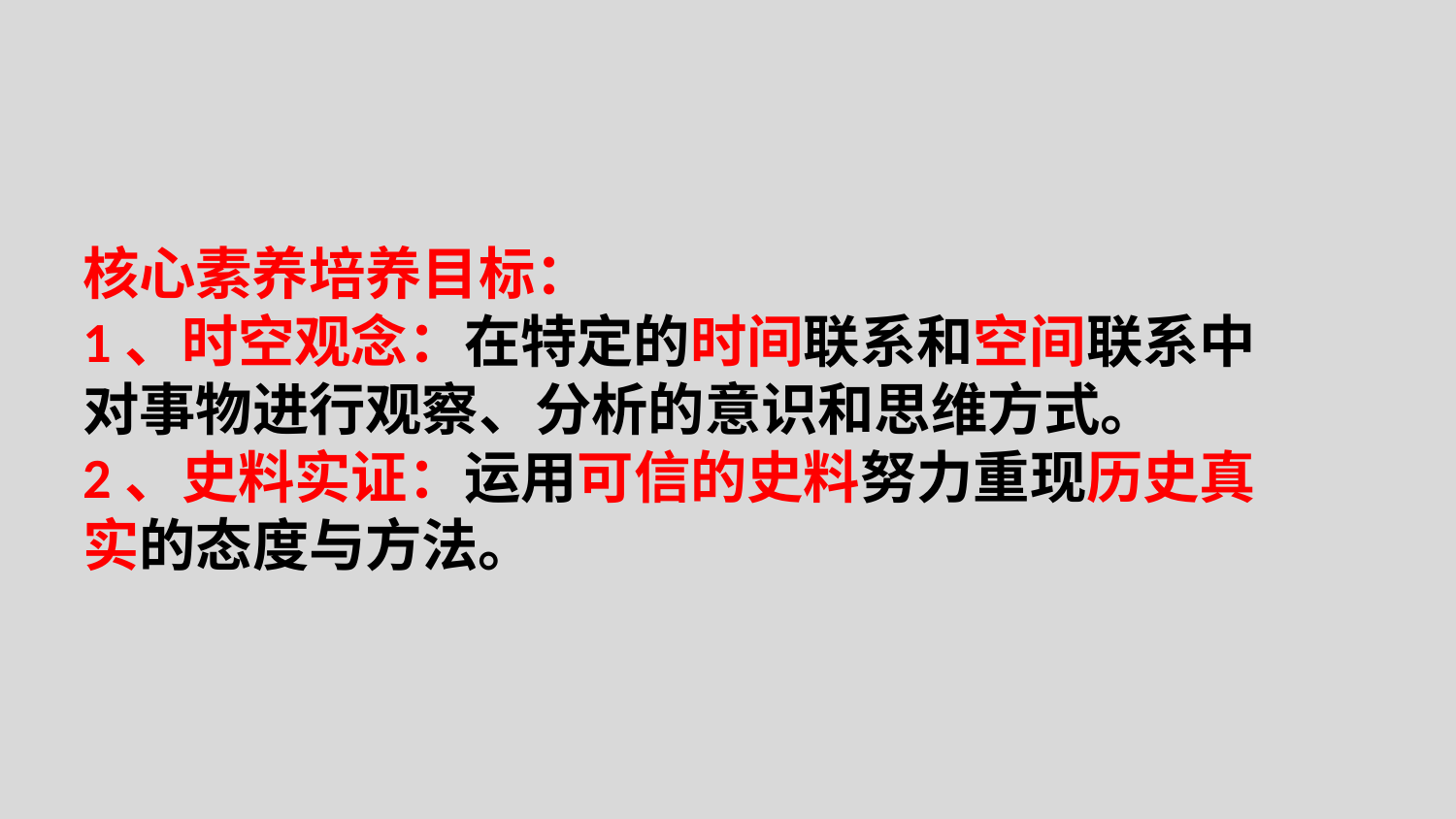

核心素养培养目标：
1、时空观念：在特定的时间联系和空间联系中对事物进行观察、分析的意识和思维方式。
2、史料实证：运用可信的史料努力重现历史真实的态度与方法。